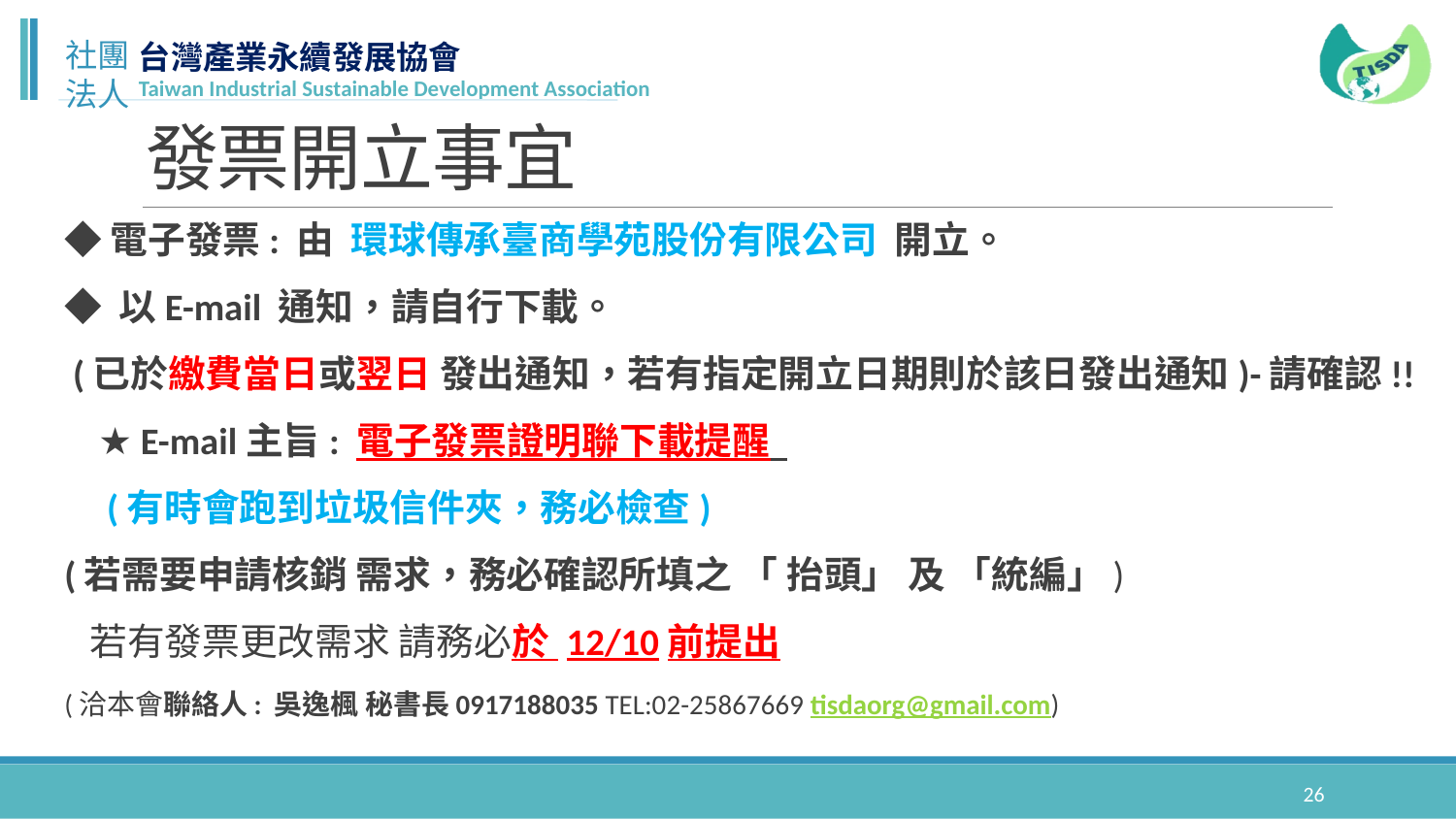

# 發票開立事宜
◆電子發票: 由  環球傳承臺商學苑股份有限公司  開立。
◆ 以E-mail 通知，請自行下載。
 (已於繳費當日或翌日 發出通知，若有指定開立日期則於該日發出通知)-請確認!!
    ★ E-mail主旨: 電子發票證明聯下載提醒
     (有時會跑到垃圾信件夾，務必檢查)
(若需要申請核銷 需求，務必確認所填之 「 抬頭」 及 「統編」)
  若有發票更改需求 請務必於 12/10前提出
(洽本會聯絡人: 吳逸楓 秘書長0917188035 TEL:02-25867669 tisdaorg@gmail.com)
26